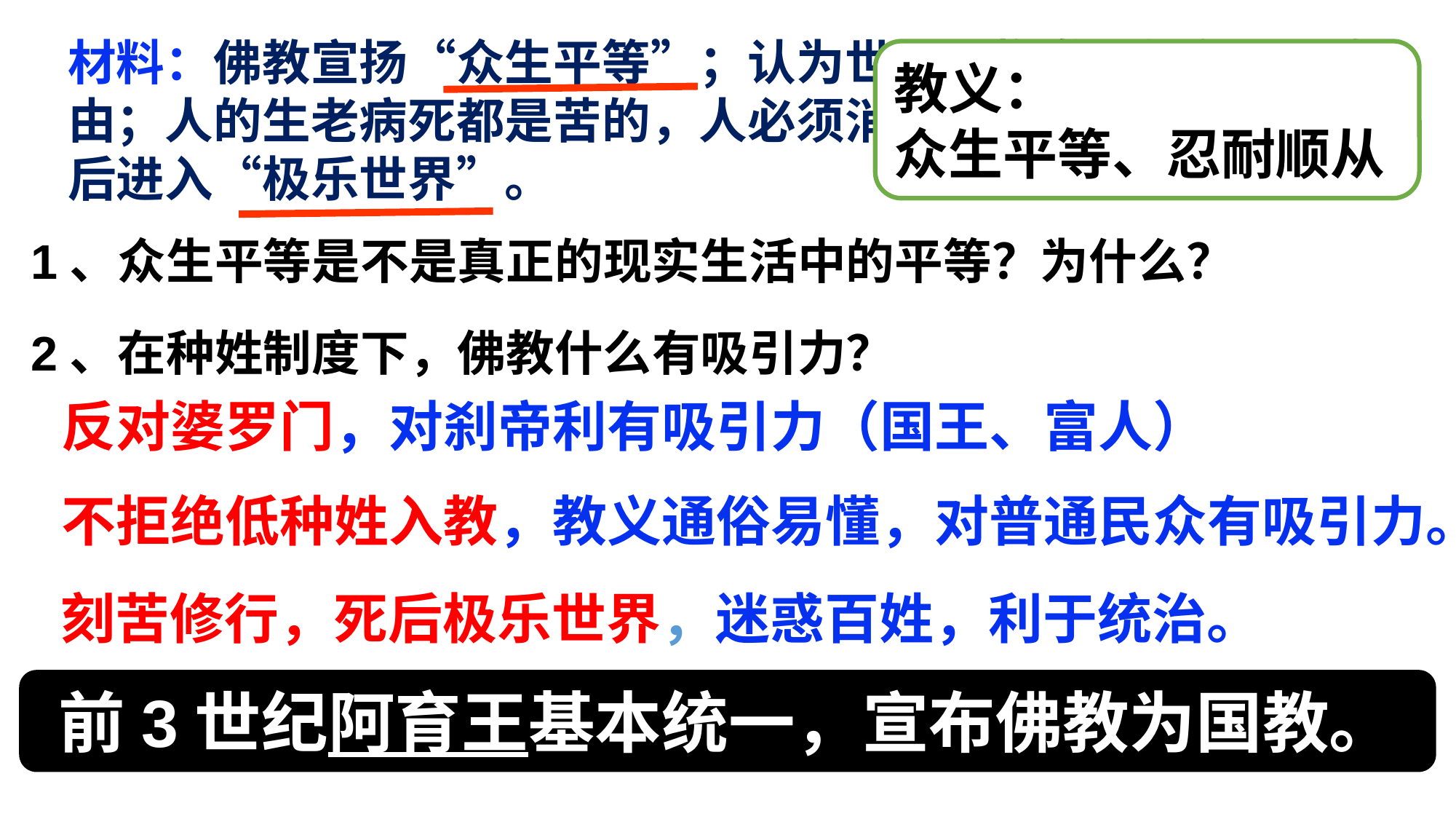

材料：佛教宣扬“众生平等”；认为世间万物发展都有因果缘由；人的生老病死都是苦的，人必须消灭欲望，刻苦修行，死后进入“极乐世界”。
教义：
众生平等、忍耐顺从
1、众生平等是不是真正的现实生活中的平等？为什么？
2、在种姓制度下，佛教什么有吸引力？
反对婆罗门，对刹帝利有吸引力（国王、富人）
不拒绝低种姓入教，教义通俗易懂，对普通民众有吸引力。
刻苦修行，死后极乐世界，迷惑百姓，利于统治。
前3世纪阿育王基本统一，宣布佛教为国教。
25